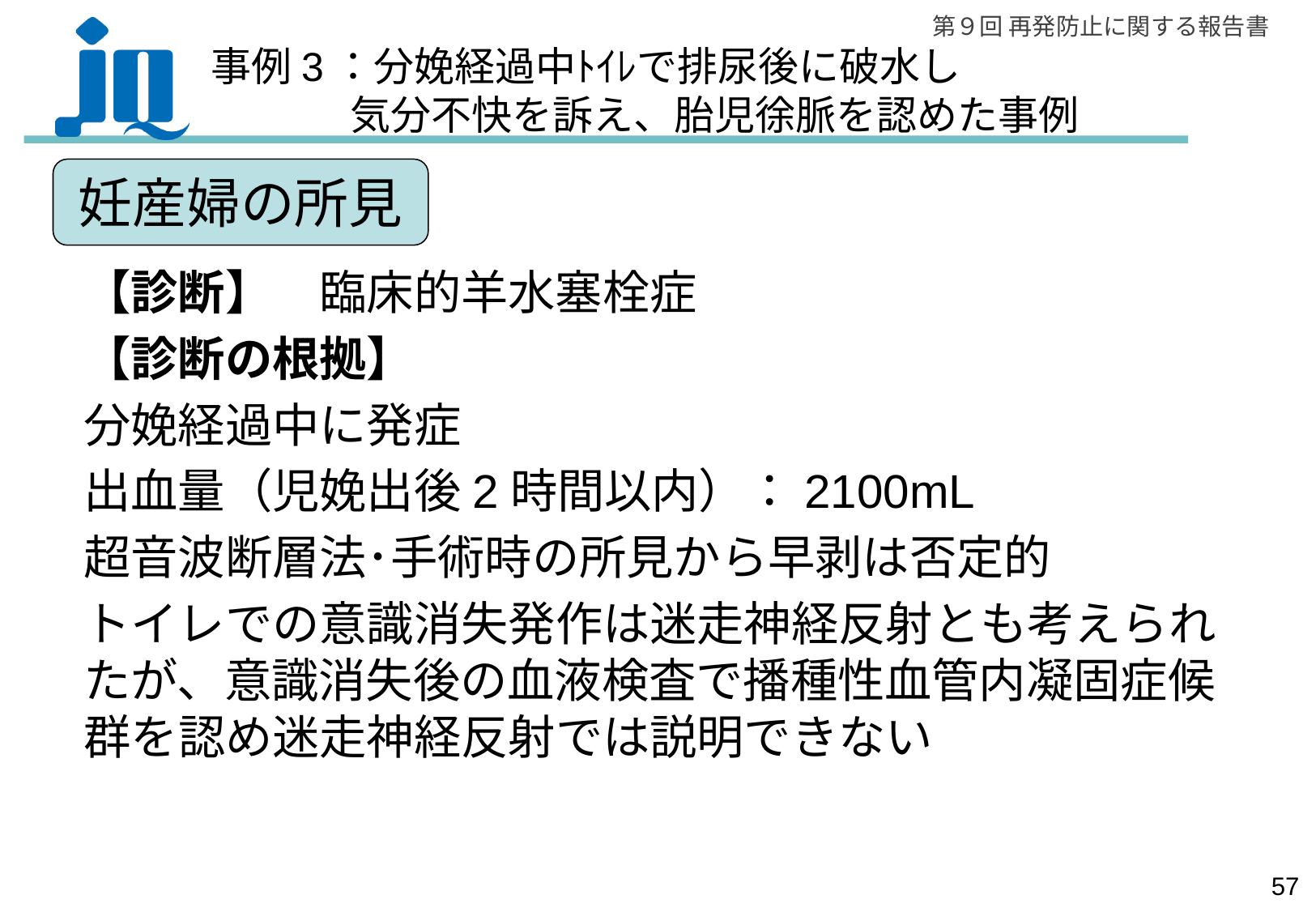

事例3：分娩経過中ﾄｲﾚで排尿後に破水し
　　　  気分不快を訴え、胎児徐脈を認めた事例
妊産婦の所見
【診断】　臨床的羊水塞栓症
【診断の根拠】
分娩経過中に発症
出血量（児娩出後2時間以内）：2100mL
超音波断層法･手術時の所見から早剥は否定的
トイレでの意識消失発作は迷走神経反射とも考えられたが、意識消失後の血液検査で播種性血管内凝固症候群を認め迷走神経反射では説明できない
57